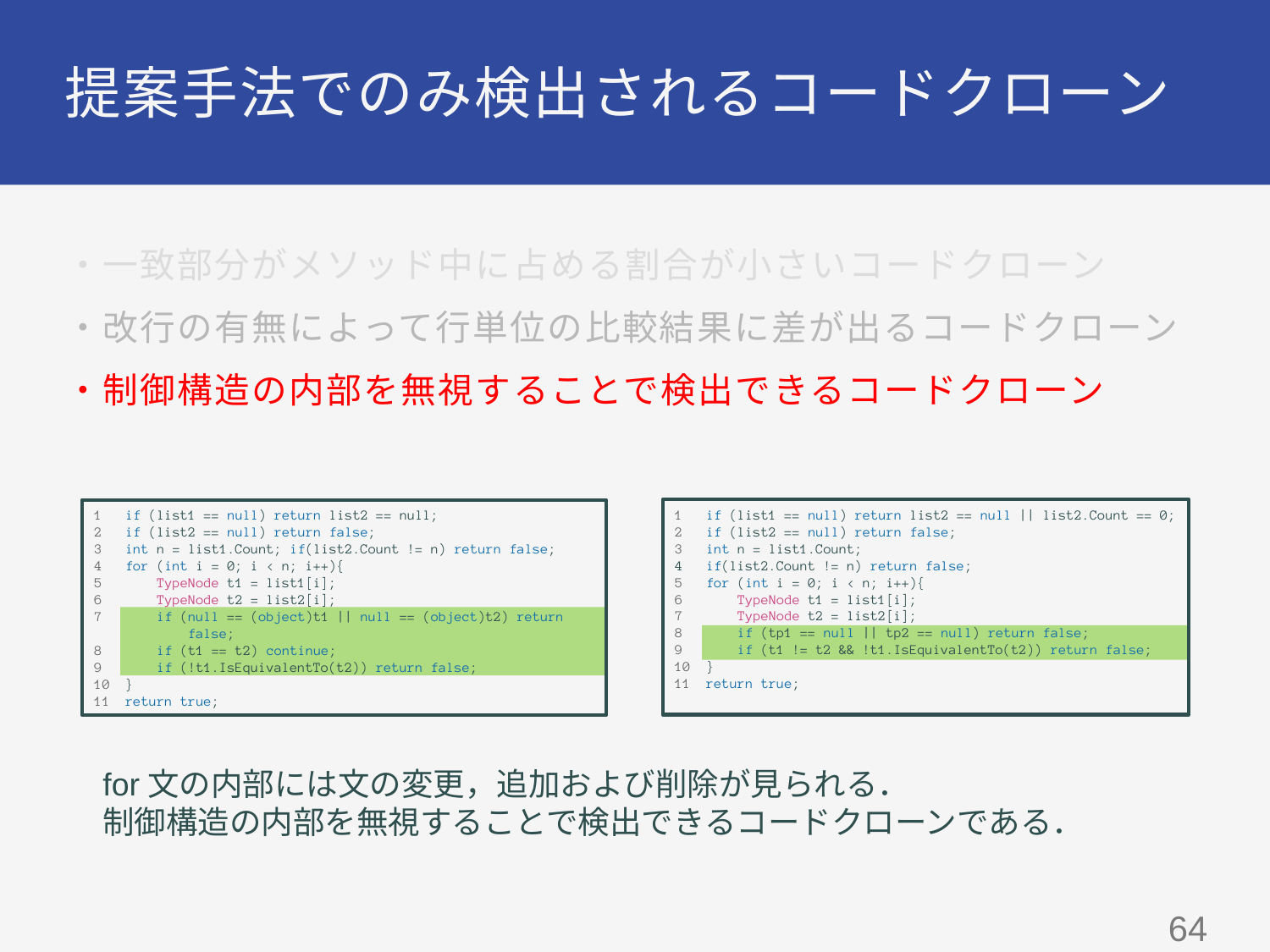

# 提案手法でのみ検出されるコードクローン
・一致部分がメソッド中に占める割合が小さいコードクローン
・改行の有無によって行単位の比較結果に差が出るコードクローン
・制御構造の内部を無視することで検出できるコードクローン
1   if (list1 == null) return list2 == null || list2.Count == 0;
2   if (list2 == null) return false;
3   int n = list1.Count;
4   if(list2.Count != n) return false;
5   for (int i = 0; i < n; i++){
6       TypeNode t1 = list1[i];
7       TypeNode t2 = list2[i];
8       if (tp1 == null || tp2 == null) return false;
9       if (t1 != t2 && !t1.IsEquivalentTo(t2)) return false;
10  }
11  return true;
1   if (list1 == null) return list2 == null;
2   if (list2 == null) return false;
3   int n = list1.Count; if(list2.Count != n) return false;
4   for (int i = 0; i < n; i++){
5       TypeNode t1 = list1[i];
6       TypeNode t2 = list2[i];
7       if (null == (object)t1 || null == (object)t2) return
            false;
8       if (t1 == t2) continue;
9       if (!t1.IsEquivalentTo(t2)) return false;
10  }
11  return true;

for文の内部には文の変更，追加および削除が見られる．
制御構造の内部を無視することで検出できるコードクローンである．
64